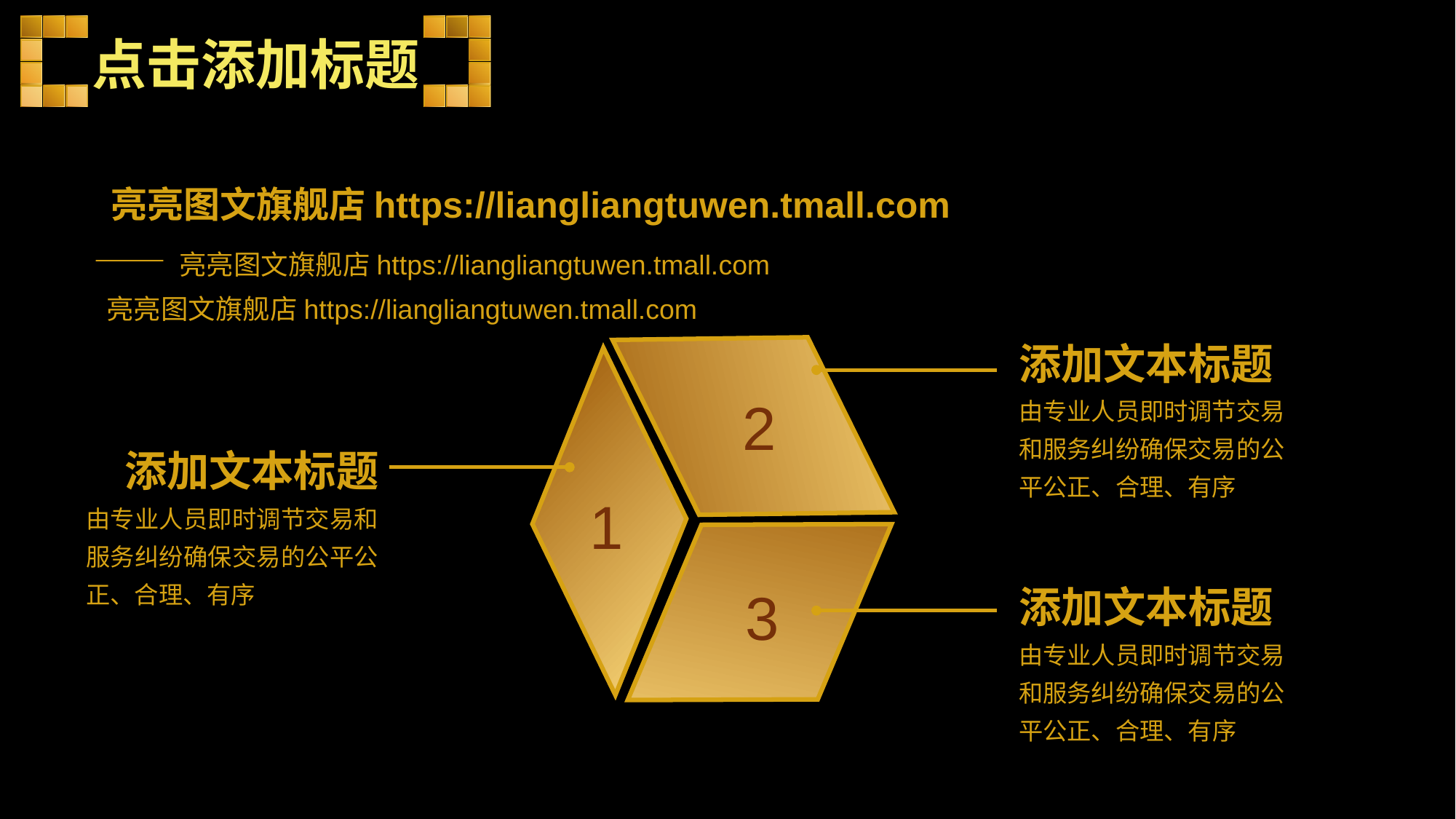

点击添加标题

 亮亮图文旗舰店https://liangliangtuwen.tmall.com
—— 亮亮图文旗舰店https://liangliangtuwen.tmall.com
 亮亮图文旗舰店https://liangliangtuwen.tmall.com

添加文本标题
由专业人员即时调节交易和服务纠纷确保交易的公平公正、合理、有序

2

1
添加文本标题
由专业人员即时调节交易和服务纠纷确保交易的公平公正、合理、有序

3
添加文本标题
由专业人员即时调节交易和服务纠纷确保交易的公平公正、合理、有序